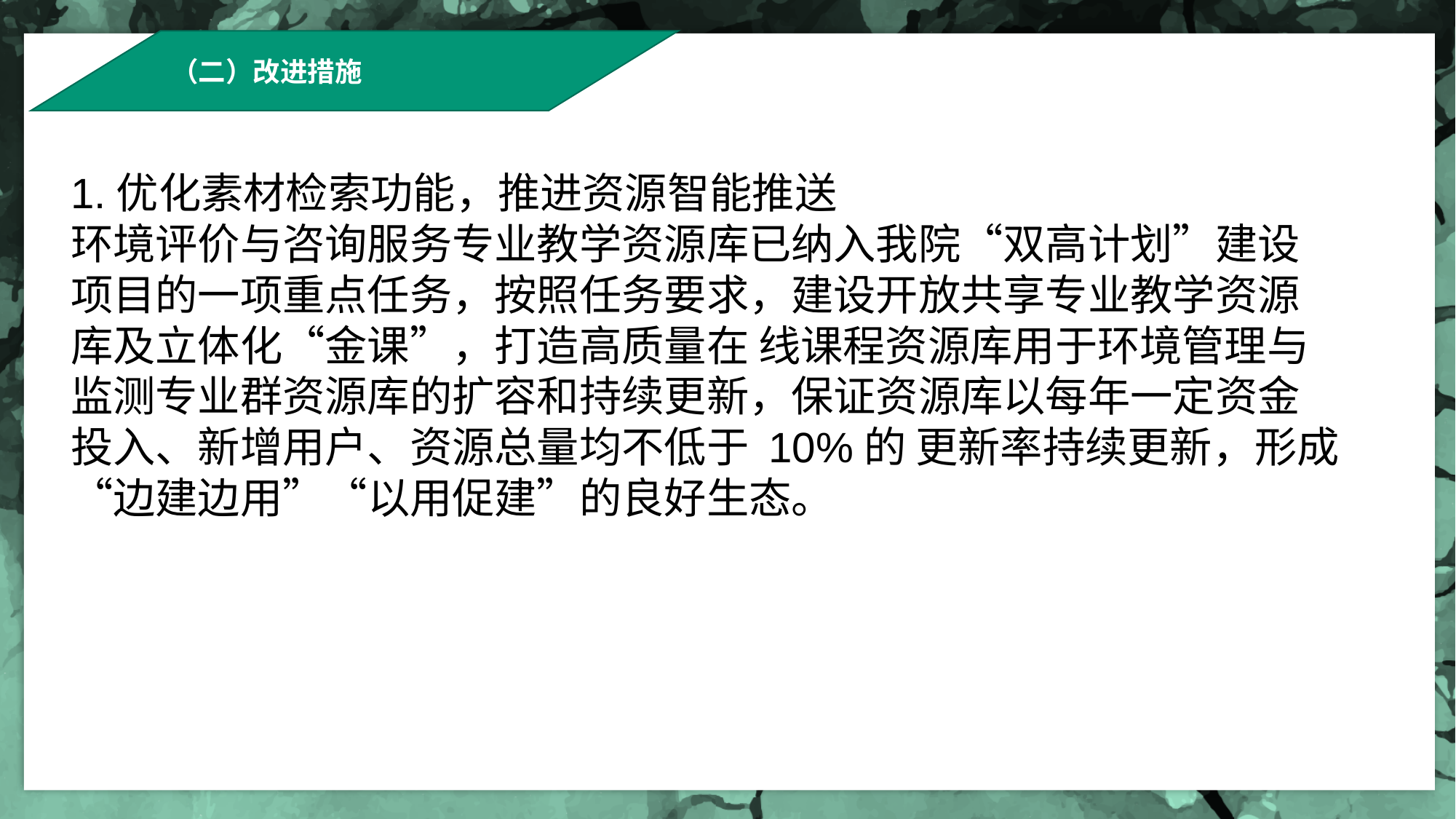

（二）改进措施
1.优化素材检索功能，推进资源智能推送
环境评价与咨询服务专业教学资源库已纳入我院“双高计划”建设项目的一项重点任务，按照任务要求，建设开放共享专业教学资源库及立体化“金课”，打造高质量在 线课程资源库用于环境管理与监测专业群资源库的扩容和持续更新，保证资源库以每年一定资金投入、新增用户、资源总量均不低于 10%的 更新率持续更新，形成“边建边用”“以用促建”的良好生态。